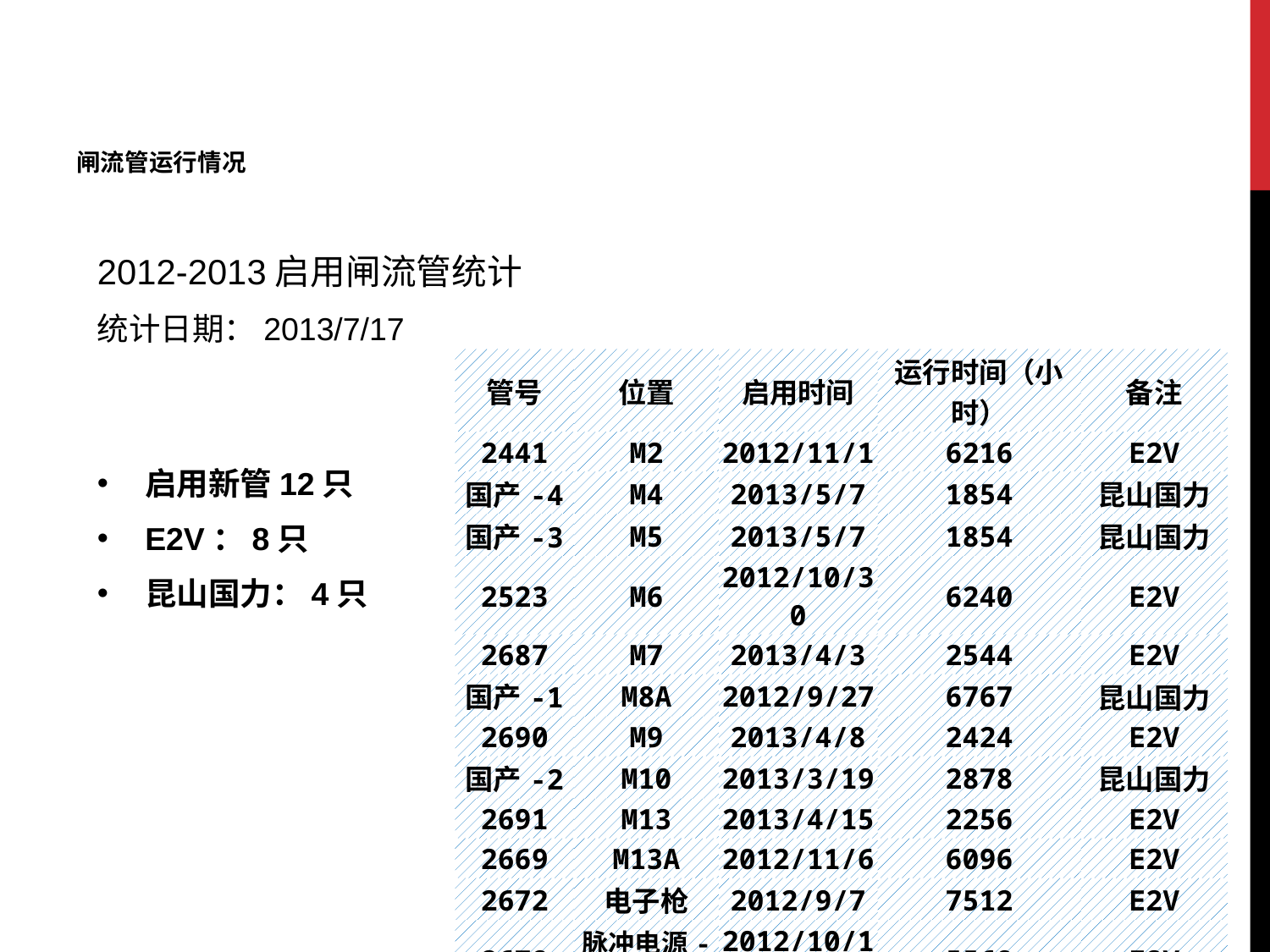

# 闸流管运行情况
2012-2013启用闸流管统计
统计日期：2013/7/17

启用新管12只
E2V：8只
昆山国力：4只

| 管号 | 位置 | 启用时间 | 运行时间（小时） | 备注 |
| --- | --- | --- | --- | --- |
| 2441 | M2 | 2012/11/1 | 6216 | E2V |
| 国产-4 | M4 | 2013/5/7 | 1854 | 昆山国力 |
| 国产-3 | M5 | 2013/5/7 | 1854 | 昆山国力 |
| 2523 | M6 | 2012/10/30 | 6240 | E2V |
| 2687 | M7 | 2013/4/3 | 2544 | E2V |
| 国产-1 | M8A | 2012/9/27 | 6767 | 昆山国力 |
| 2690 | M9 | 2013/4/8 | 2424 | E2V |
| 国产-2 | M10 | 2013/3/19 | 2878 | 昆山国力 |
| 2691 | M13 | 2013/4/15 | 2256 | E2V |
| 2669 | M13A | 2012/11/6 | 6096 | E2V |
| 2672 | 电子枪 | 2012/9/7 | 7512 | E2V |
| 2678 | 脉冲电源-1 | 2012/10/19 | 5568 | E2V |